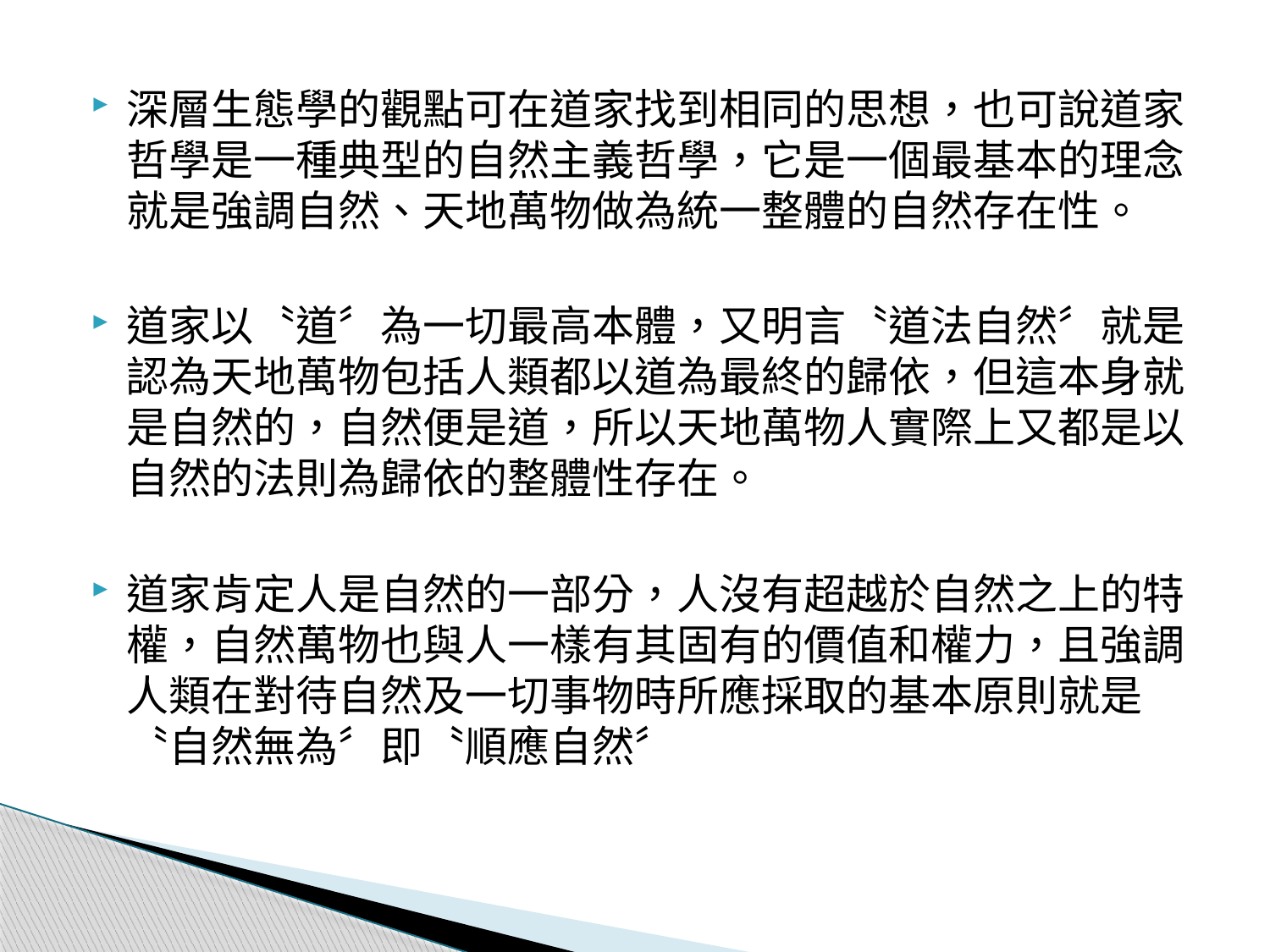

深層生態學的觀點可在道家找到相同的思想，也可說道家哲學是一種典型的自然主義哲學，它是一個最基本的理念就是強調自然、天地萬物做為統一整體的自然存在性。

道家以〝道〞為一切最高本體，又明言〝道法自然〞就是認為天地萬物包括人類都以道為最終的歸依，但這本身就是自然的，自然便是道，所以天地萬物人實際上又都是以自然的法則為歸依的整體性存在。

道家肯定人是自然的一部分，人沒有超越於自然之上的特權，自然萬物也與人一樣有其固有的價值和權力，且強調人類在對待自然及一切事物時所應採取的基本原則就是〝自然無為〞即〝順應自然〞